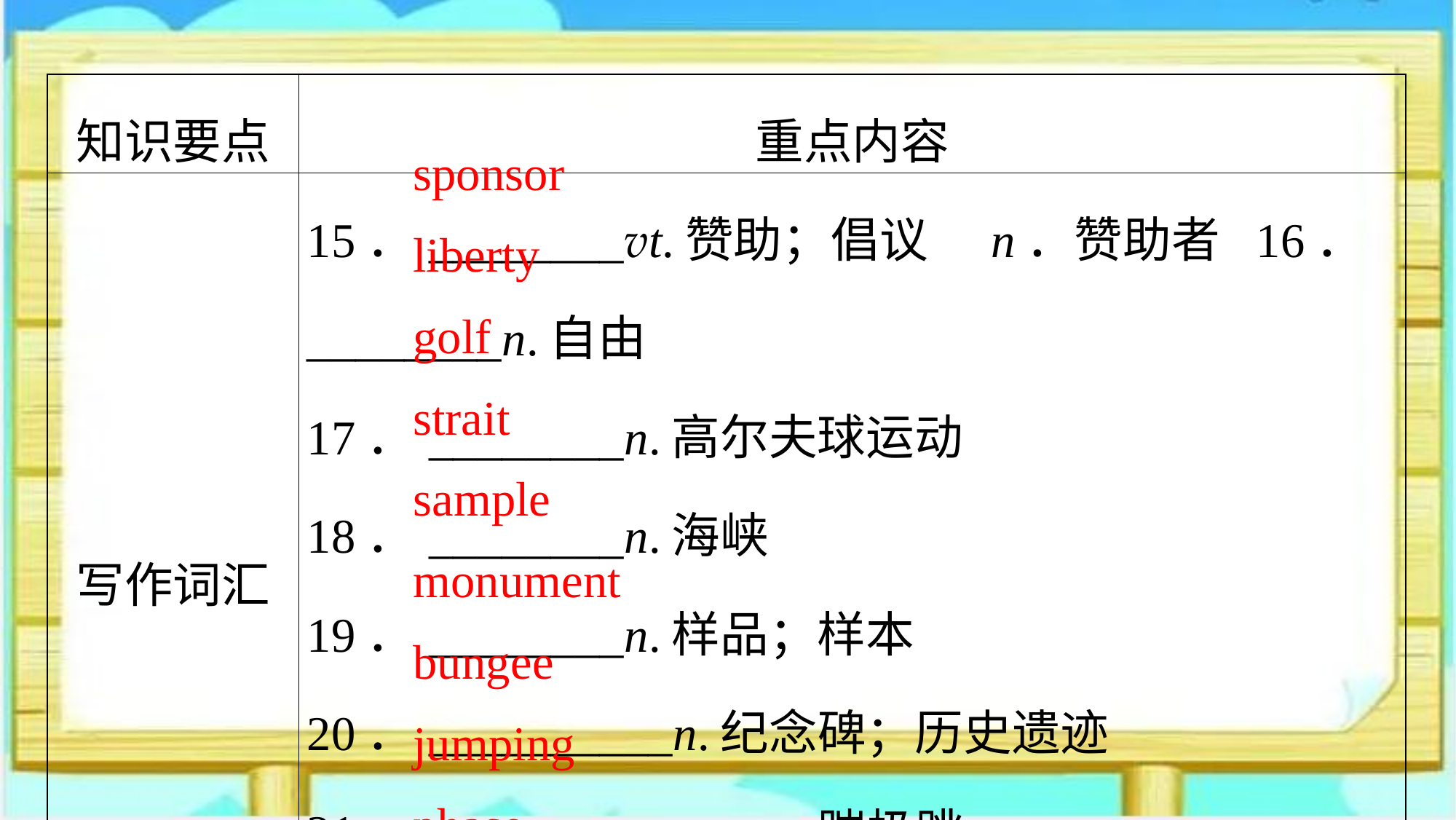

| 知识要点 | 重点内容 |
| --- | --- |
| 写作词汇 | 15．\_\_\_\_\_\_\_\_vt.赞助；倡议　n．赞助者 16．\_\_\_\_\_\_\_\_n.自由 17．\_\_\_\_\_\_\_\_n.高尔夫球运动 18．\_\_\_\_\_\_\_\_n.海峡 19．\_\_\_\_\_\_\_\_n.样品；样本 20．\_\_\_\_\_\_\_\_\_\_n.纪念碑；历史遗迹 21．\_\_\_\_\_\_\_\_\_\_\_\_\_\_n.蹦极跳 22．\_\_\_\_\_\_\_\_n.时期；阶段 |
sponsor
liberty
golf
strait
sample
monument
bungee jumping
phase